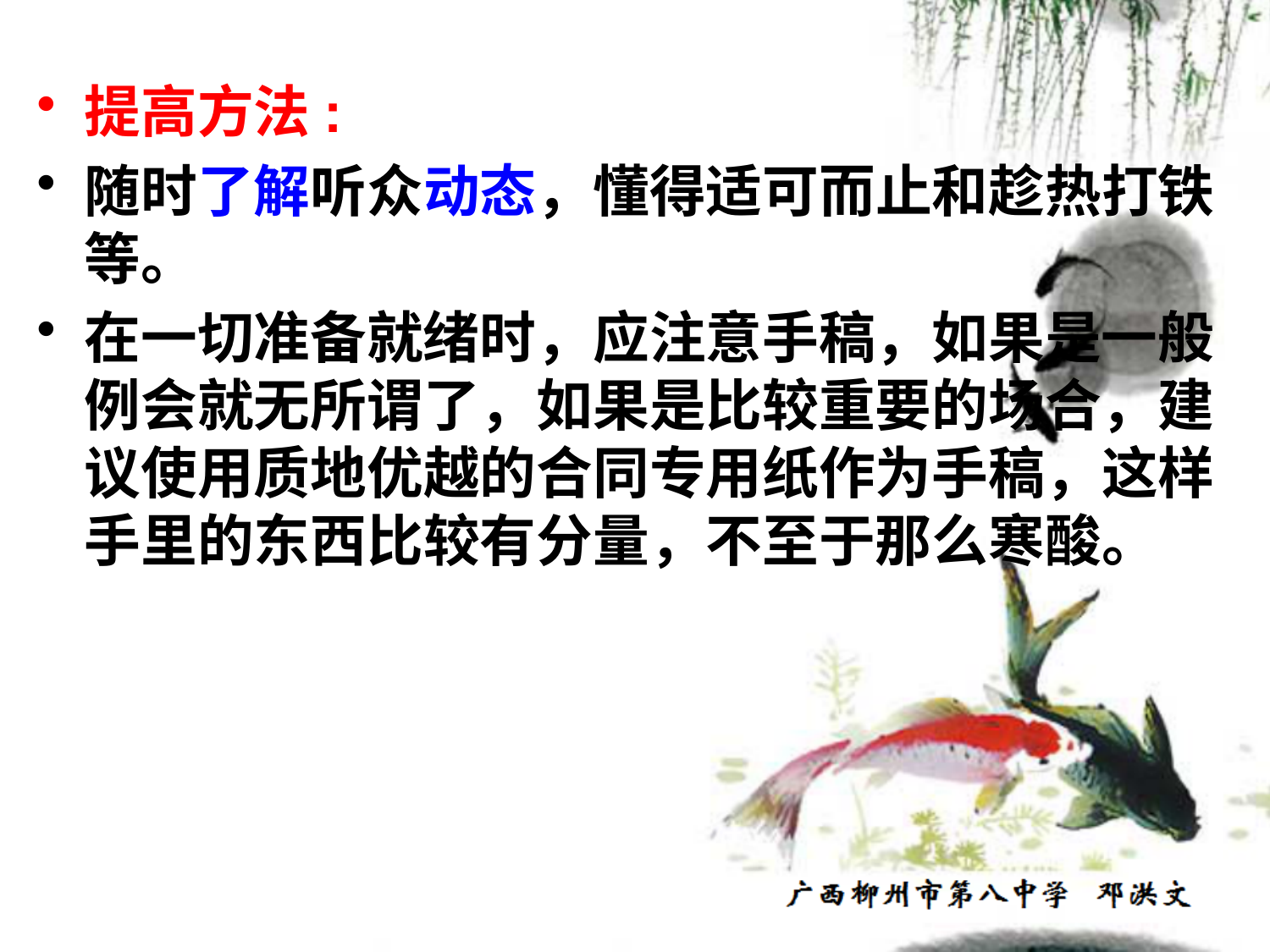

#
提高方法:
随时了解听众动态，懂得适可而止和趁热打铁等。
在一切准备就绪时，应注意手稿，如果是一般例会就无所谓了，如果是比较重要的场合，建议使用质地优越的合同专用纸作为手稿，这样手里的东西比较有分量，不至于那么寒酸。